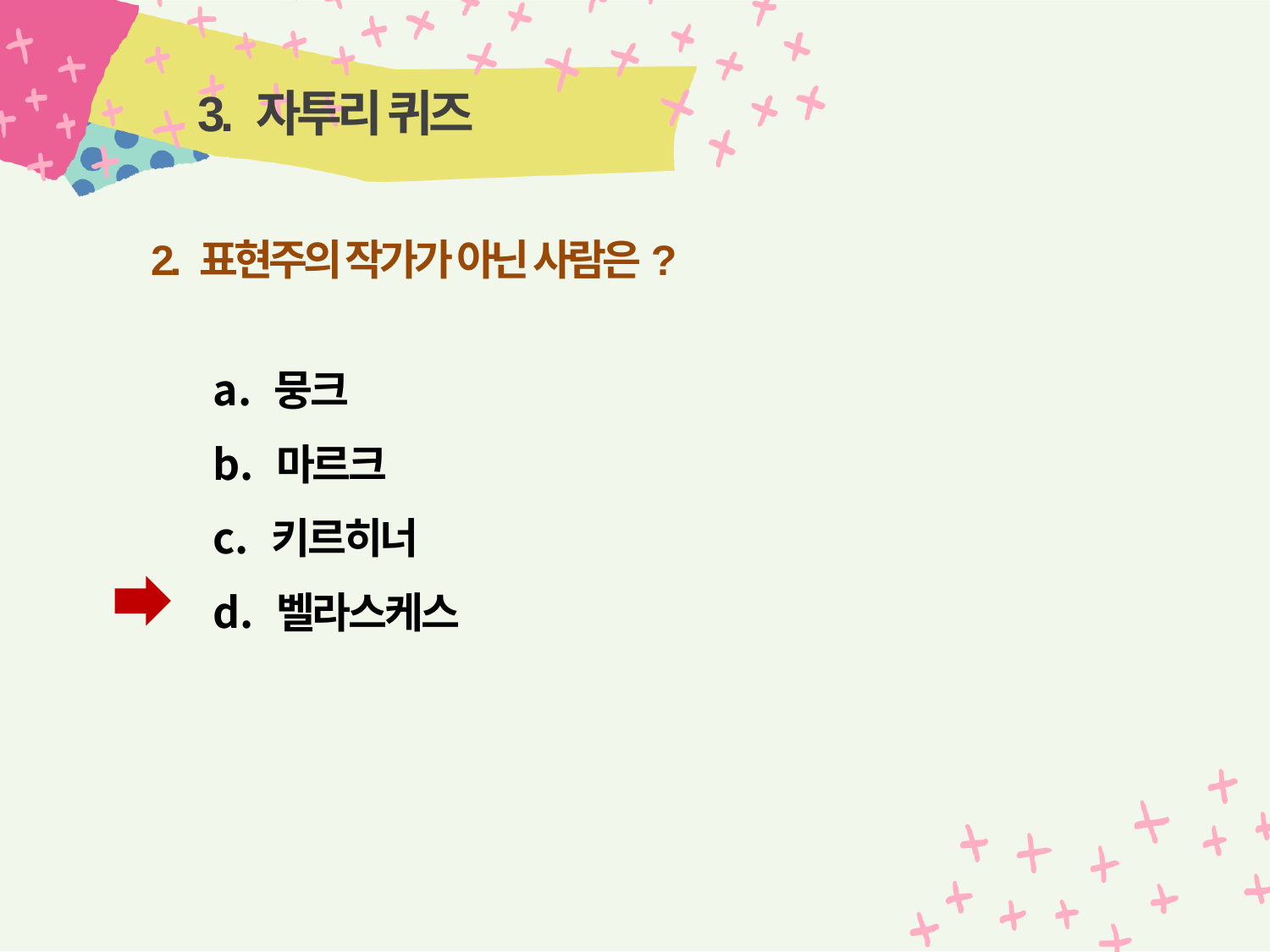

# 3. 자투리 퀴즈
2. 표현주의 작가가 아닌 사람은?

 뭉크
 마르크
 키르히너
 벨라스케스